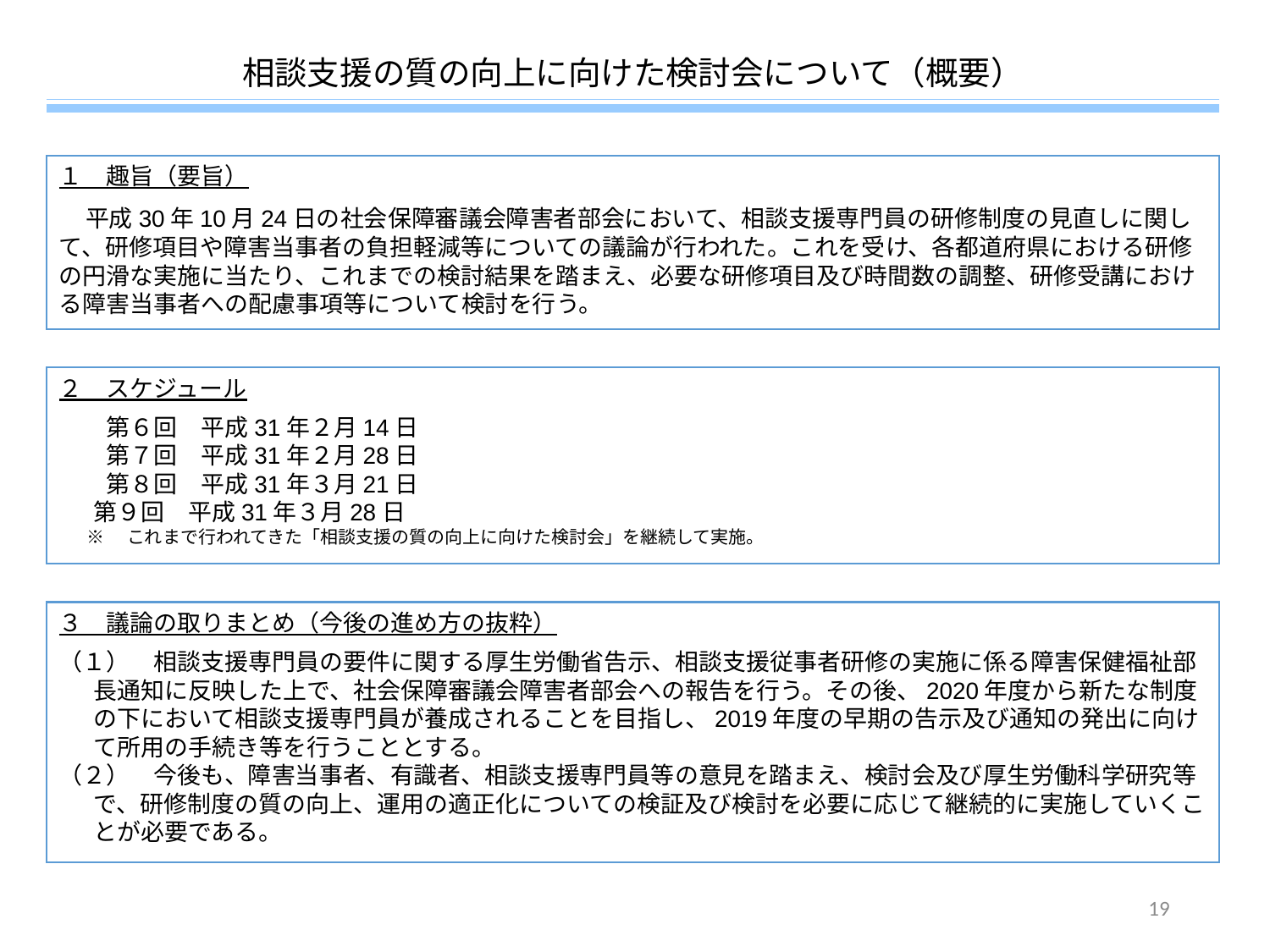

相談支援の質の向上に向けた検討会について（概要）
１　趣旨（要旨）

　平成30年10月24日の社会保障審議会障害者部会において、相談支援専門員の研修制度の見直しに関して、研修項目や障害当事者の負担軽減等についての議論が行われた。これを受け、各都道府県における研修の円滑な実施に当たり、これまでの検討結果を踏まえ、必要な研修項目及び時間数の調整、研修受講における障害当事者への配慮事項等について検討を行う。
２　スケジュール

　　第６回　平成31年２月14日
　　第７回　平成31年２月28日
　　第８回　平成31年３月21日
　  第９回　平成31年３月28日
       ※　これまで行われてきた「相談支援の質の向上に向けた検討会」を継続して実施。

３　議論の取りまとめ（今後の進め方の抜粋）

（１）　相談支援専門員の要件に関する厚生労働省告示、相談支援従事者研修の実施に係る障害保健福祉部長通知に反映した上で、社会保障審議会障害者部会への報告を行う。その後、2020年度から新たな制度の下において相談支援専門員が養成されることを目指し、2019年度の早期の告示及び通知の発出に向けて所用の手続き等を行うこととする。
（２）　今後も、障害当事者、有識者、相談支援専門員等の意見を踏まえ、検討会及び厚生労働科学研究等で、研修制度の質の向上、運用の適正化についての検証及び検討を必要に応じて継続的に実施していくことが必要である。
19